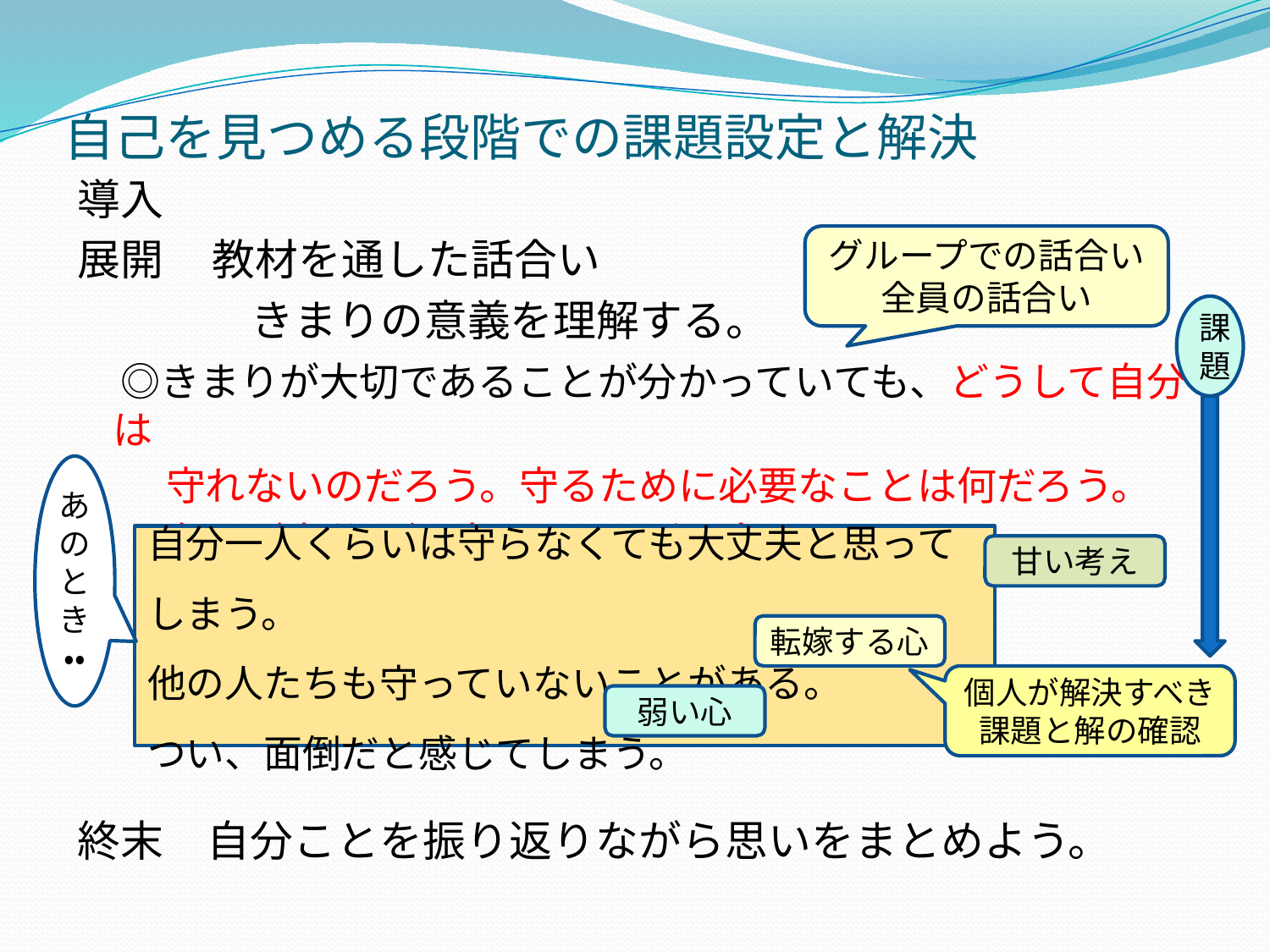

# 自己を見つめる段階での課題設定と解決
導入
展開     教材を通した話合い
        　　きまりの意義を理解する。
　◎きまりが大切であることが分かっていても、どうして自分は
　　 守れないのだろう。守るために必要なことは何だろう。
　　 各々が自分の経験を通して話し合ってみよう。

終末　自分ことを振り返りながら思いをまとめよう。
グループでの話合い
全員の話合い
課題

あのとき・・
自分一人くらいは守らなくても大丈夫と思ってしまう。
他の人たちも守っていないことがある。
つい、面倒だと感じてしまう。
甘い考え
転嫁する心
個人が解決すべき課題と解の確認
弱い心